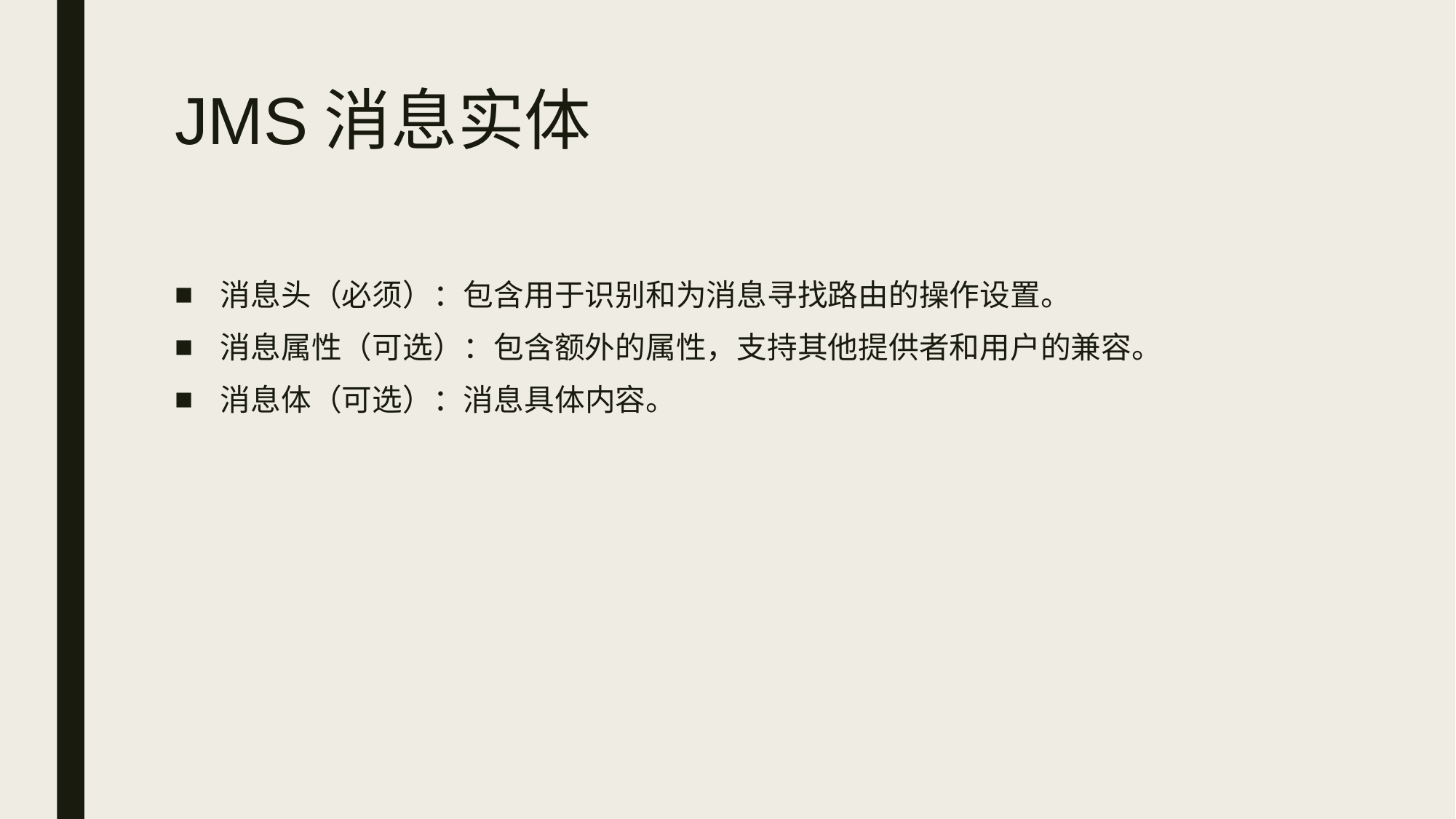

# JMS消息实体
消息头（必须）：包含用于识别和为消息寻找路由的操作设置。
消息属性（可选）：包含额外的属性，支持其他提供者和用户的兼容。
消息体（可选）：消息具体内容。